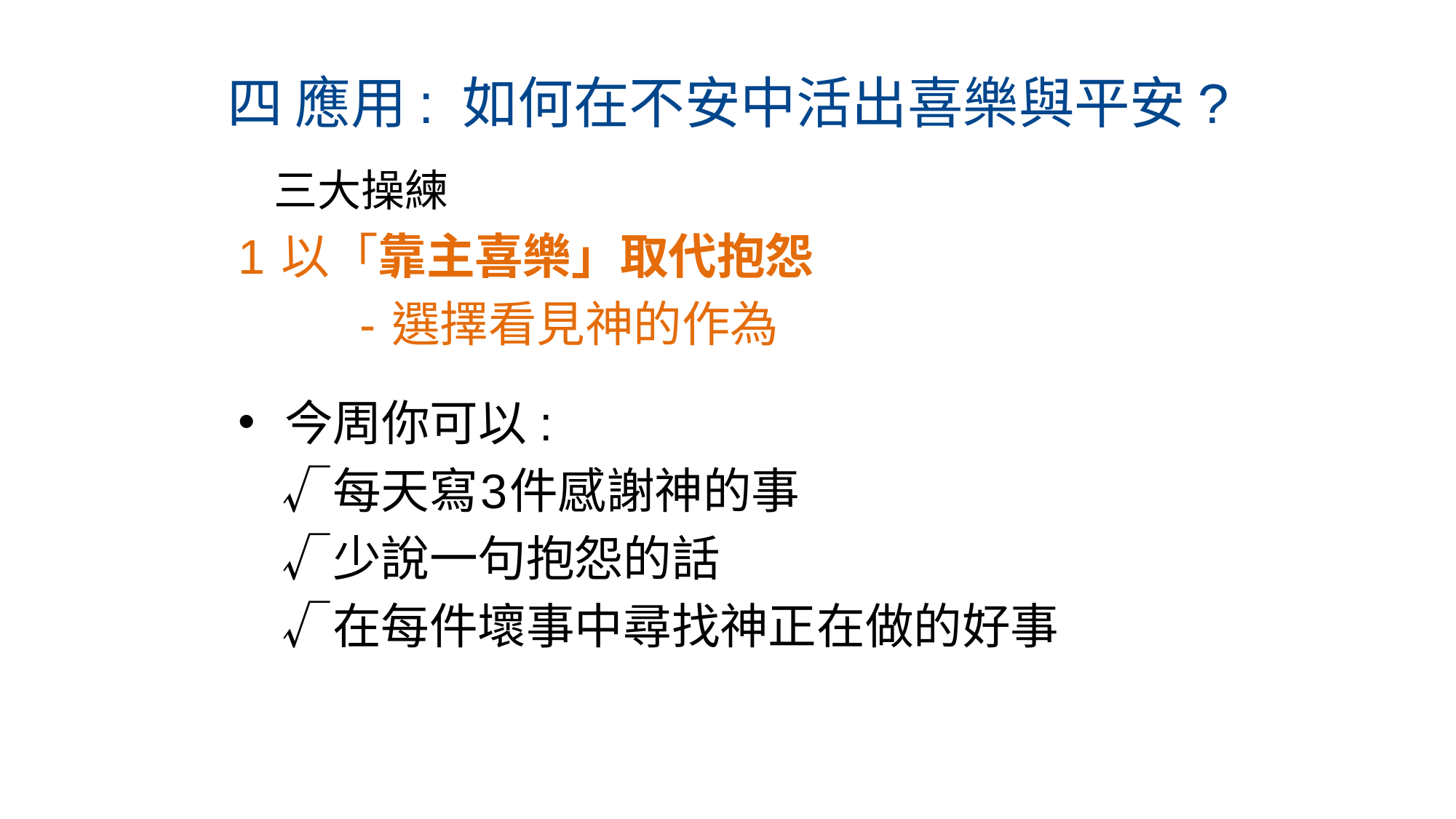

# 四 應用: 如何在不安中活出喜樂與平安?

   三大操練
1 以「靠主喜樂」取代抱怨
         - 選擇看見神的作為

 今周你可以 :
    √每天寫3件感謝神的事
    √少說一句抱怨的話
    √在每件壞事中尋找神正在做的好事